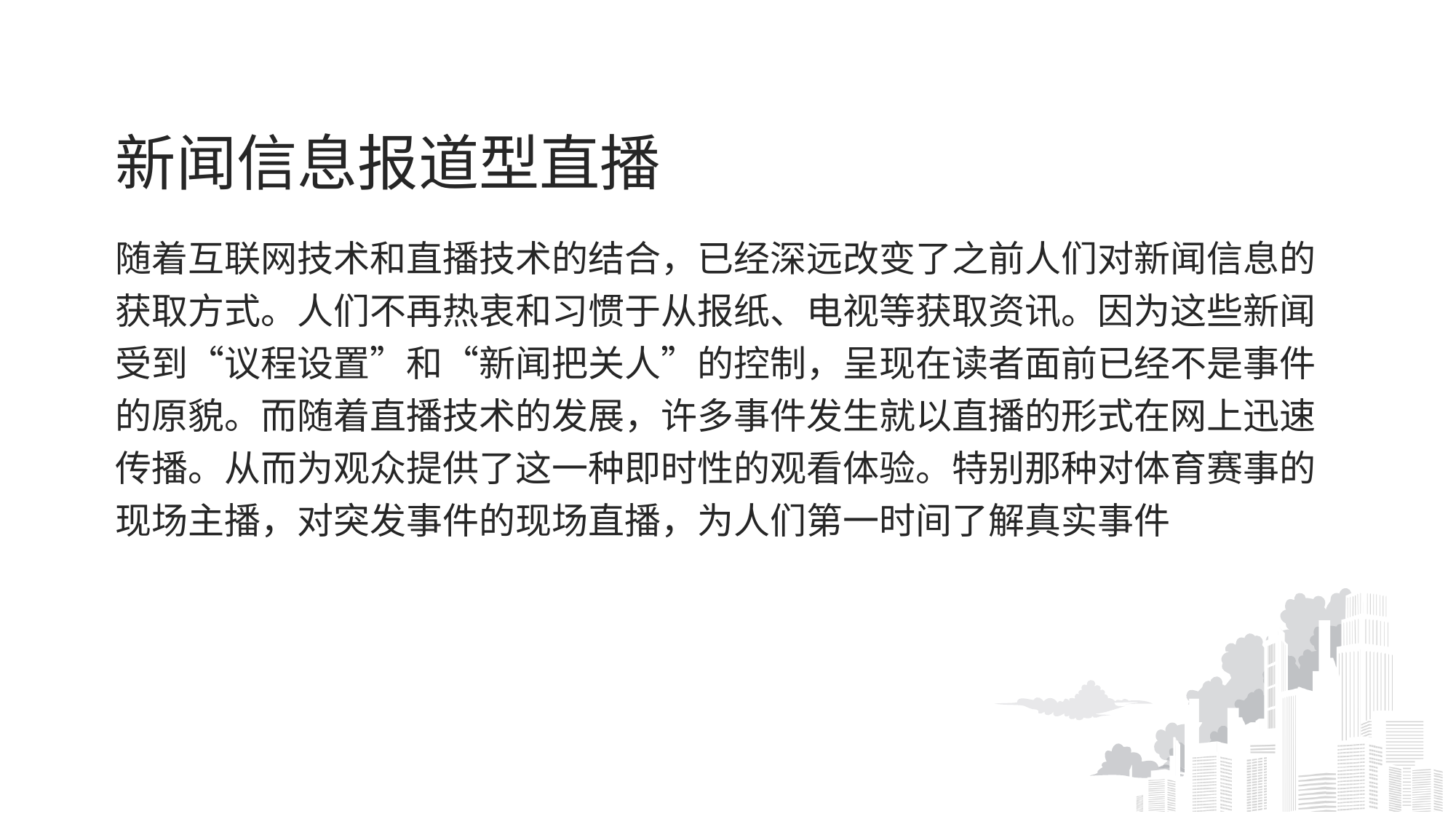

# 新闻信息报道型直播
随着互联网技术和直播技术的结合，已经深远改变了之前人们对新闻信息的获取方式。人们不再热衷和习惯于从报纸、电视等获取资讯。因为这些新闻受到“议程设置”和“新闻把关人”的控制，呈现在读者面前已经不是事件的原貌。而随着直播技术的发展，许多事件发生就以直播的形式在网上迅速传播。从而为观众提供了这一种即时性的观看体验。特别那种对体育赛事的现场主播，对突发事件的现场直播，为人们第一时间了解真实事件